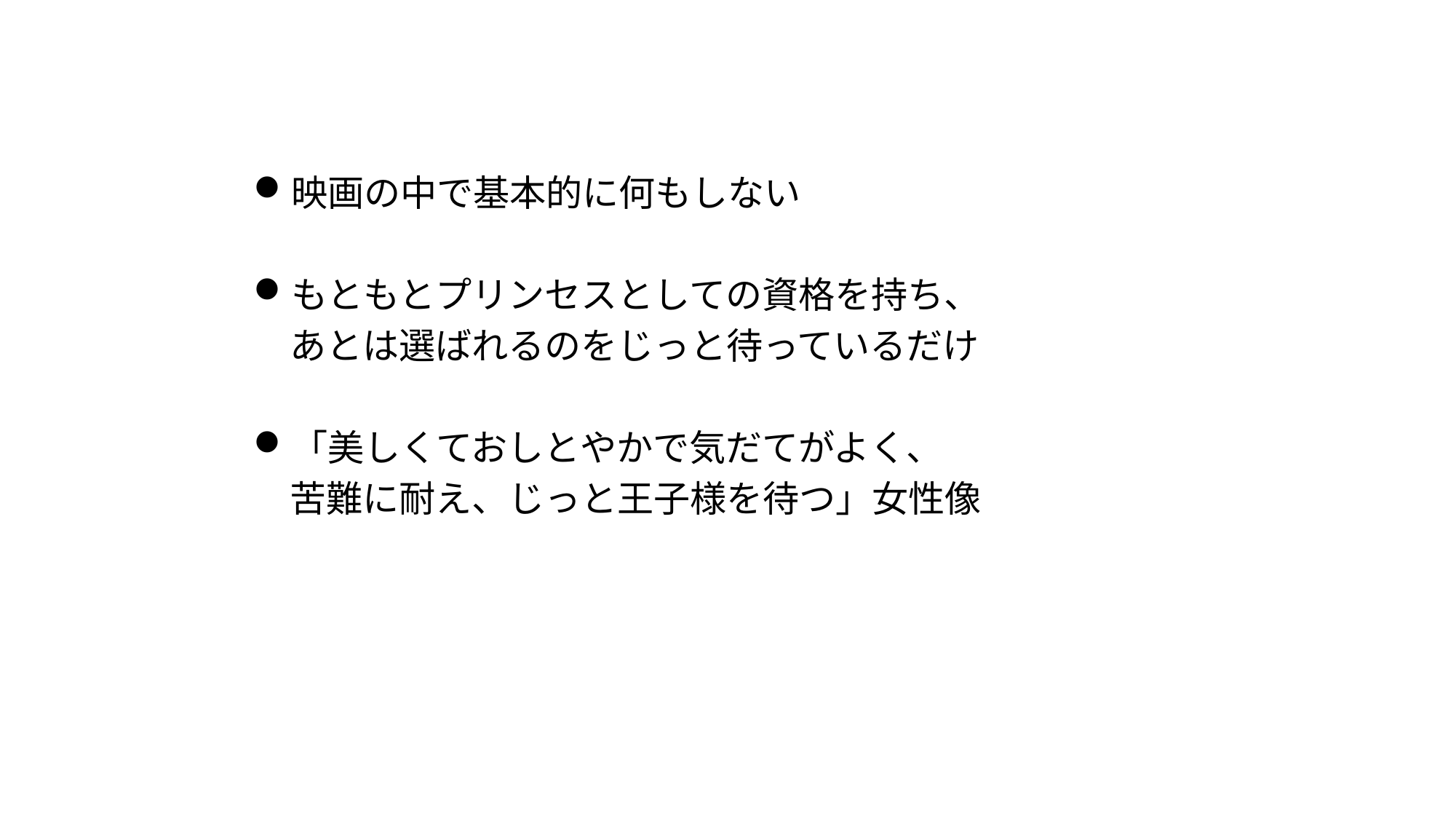

映画の中で基本的に何もしない

もともとプリンセスとしての資格を持ち、
　あとは選ばれるのをじっと待っているだけ

「美しくておしとやかで気だてがよく、
　苦難に耐え、じっと王子様を待つ」女性像